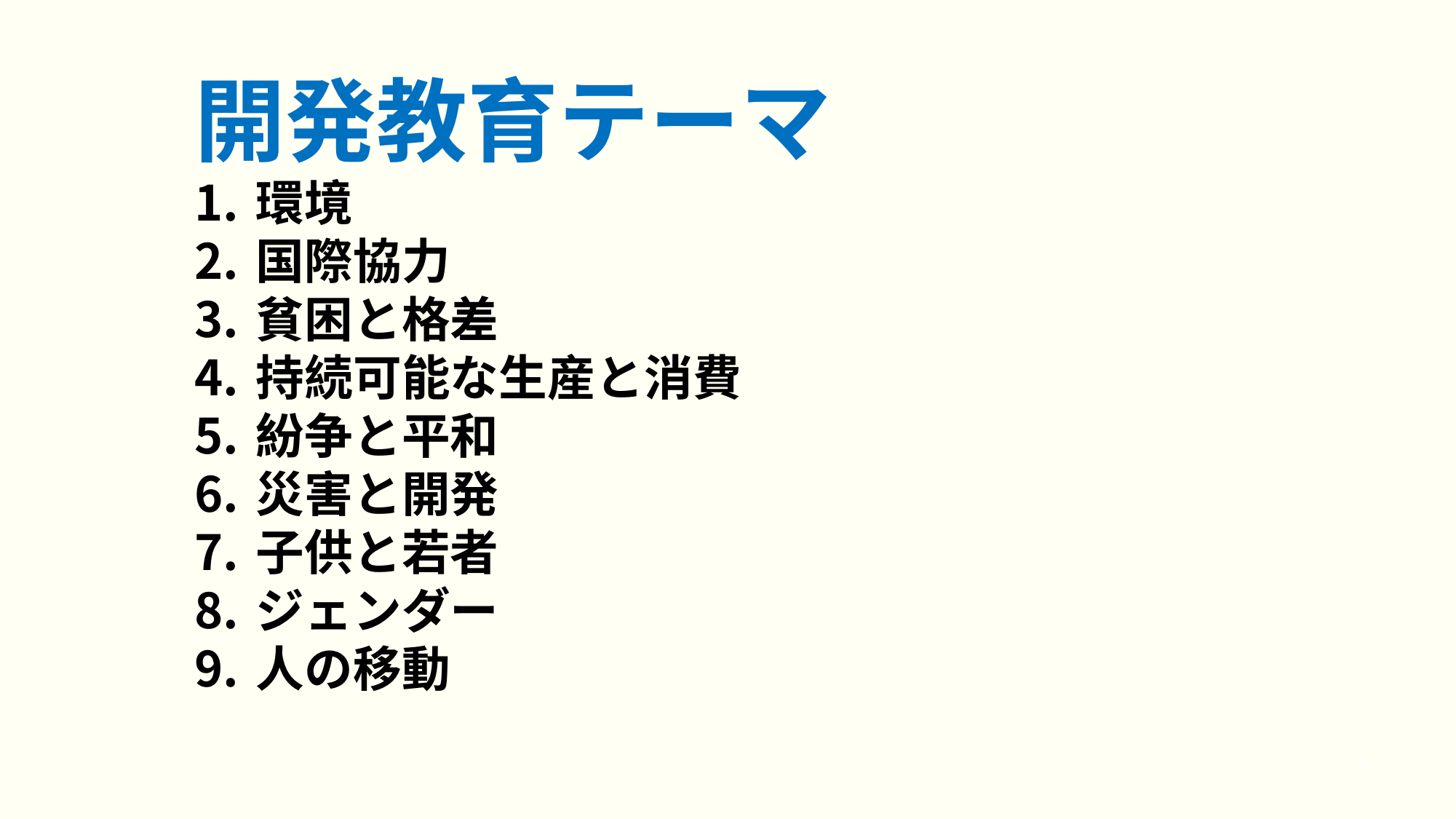

開発教育テーマ
環境
国際協力
貧困と格差
持続可能な生産と消費
紛争と平和
災害と開発
子供と若者
ジェンダー
人の移動
14